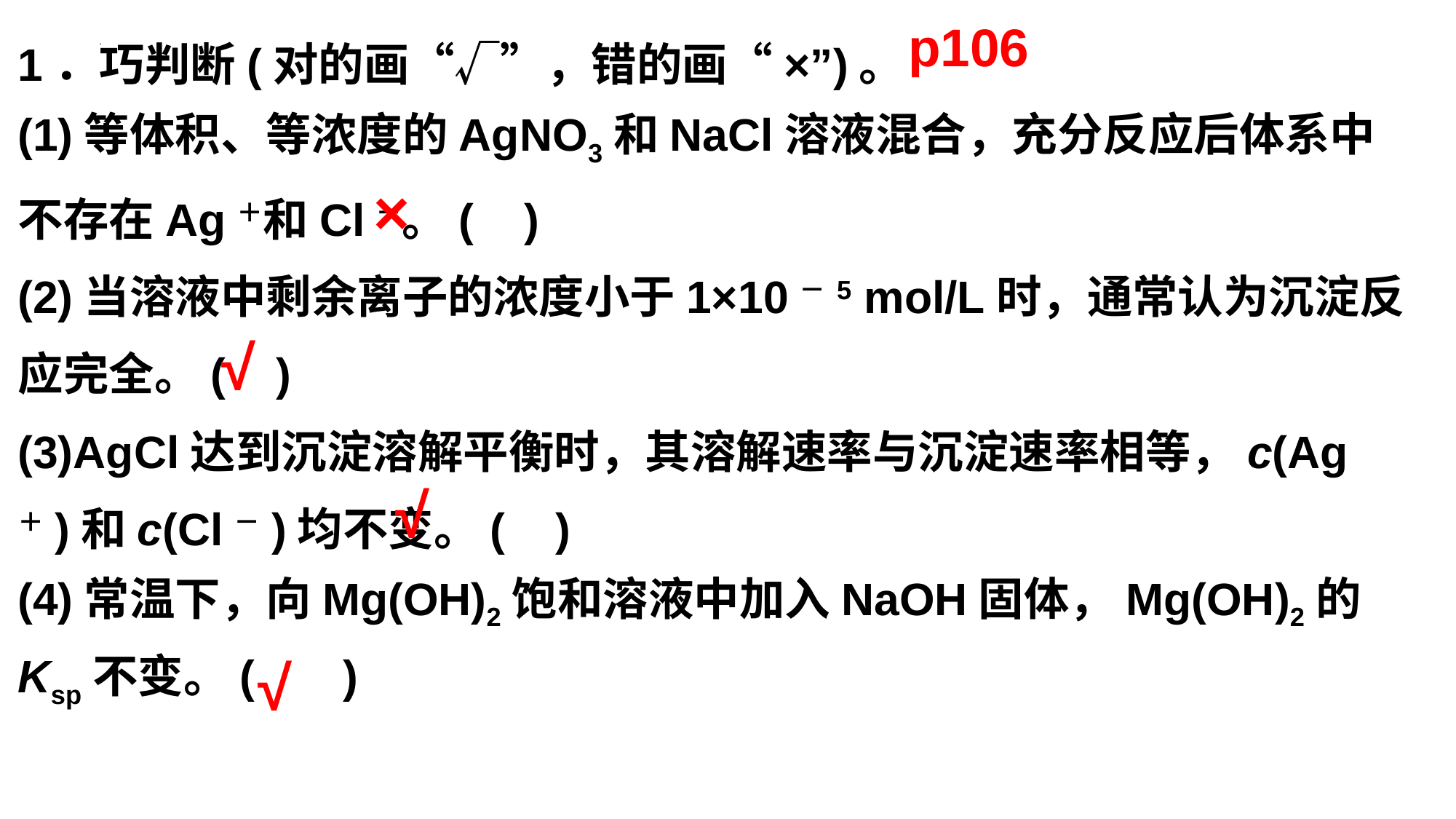

p106
1．巧判断(对的画“√”，错的画“×”)。
(1)等体积、等浓度的AgNO3和NaCl溶液混合，充分反应后体系中不存在Ag＋和Cl－。(    )
(2)当溶液中剩余离子的浓度小于1×10－5 mol/L时，通常认为沉淀反应完全。(    )
(3)AgCl达到沉淀溶解平衡时，其溶解速率与沉淀速率相等，c(Ag＋)和c(Cl－)均不变。(    )
(4)常温下，向Mg(OH)2饱和溶液中加入NaOH固体，Mg(OH)2的Ksp不变。(       )

×
√
√
√